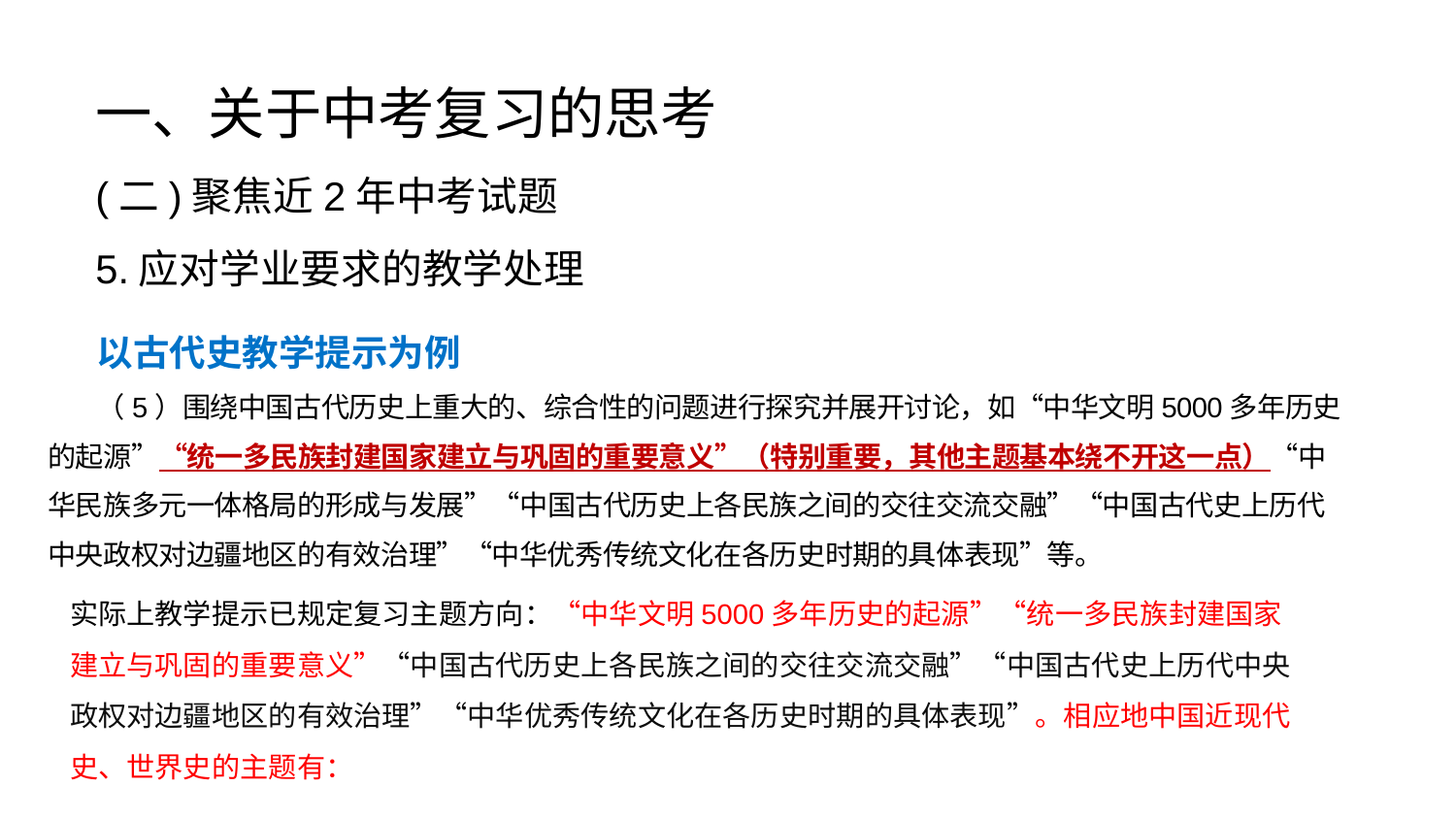

一、关于中考复习的思考
(二)聚焦近2年中考试题
5.应对学业要求的教学处理
以古代史教学提示为例
（5）围绕中国古代历史上重大的、综合性的问题进行探究并展开讨论，如“中华文明5000多年历史的起源”“统一多民族封建国家建立与巩固的重要意义”（特别重要，其他主题基本绕不开这一点）“中华民族多元一体格局的形成与发展”“中国古代历史上各民族之间的交往交流交融”“中国古代史上历代中央政权对边疆地区的有效治理”“中华优秀传统文化在各历史时期的具体表现”等。
实际上教学提示已规定复习主题方向：“中华文明5000多年历史的起源”“统一多民族封建国家建立与巩固的重要意义”“中国古代历史上各民族之间的交往交流交融”“中国古代史上历代中央政权对边疆地区的有效治理”“中华优秀传统文化在各历史时期的具体表现”。相应地中国近现代史、世界史的主题有：